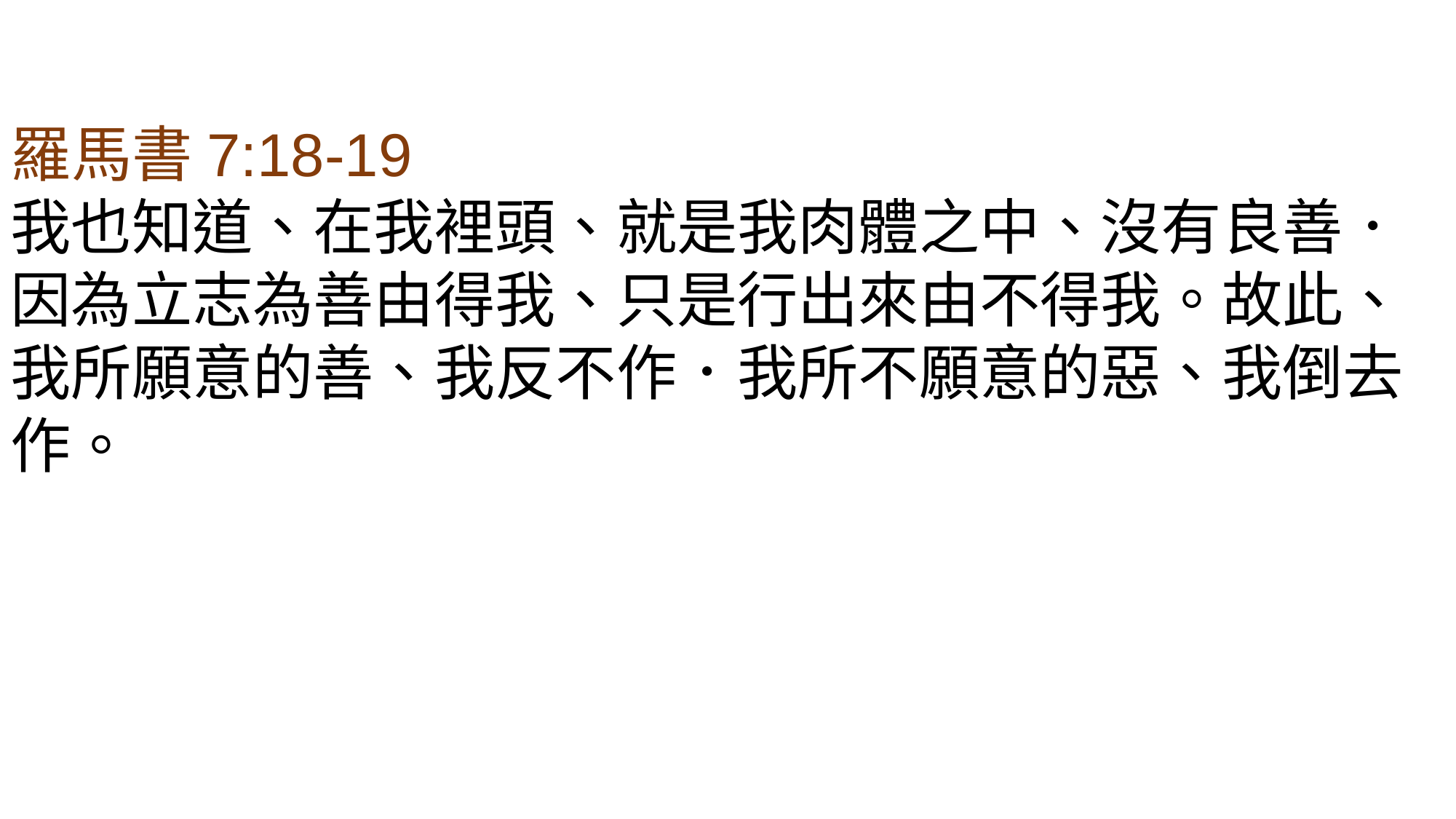

羅馬書7:18-19
我也知道、在我裡頭、就是我肉體之中、沒有良善．因為立志為善由得我、只是行出來由不得我。故此、我所願意的善、我反不作．我所不願意的惡、我倒去作。